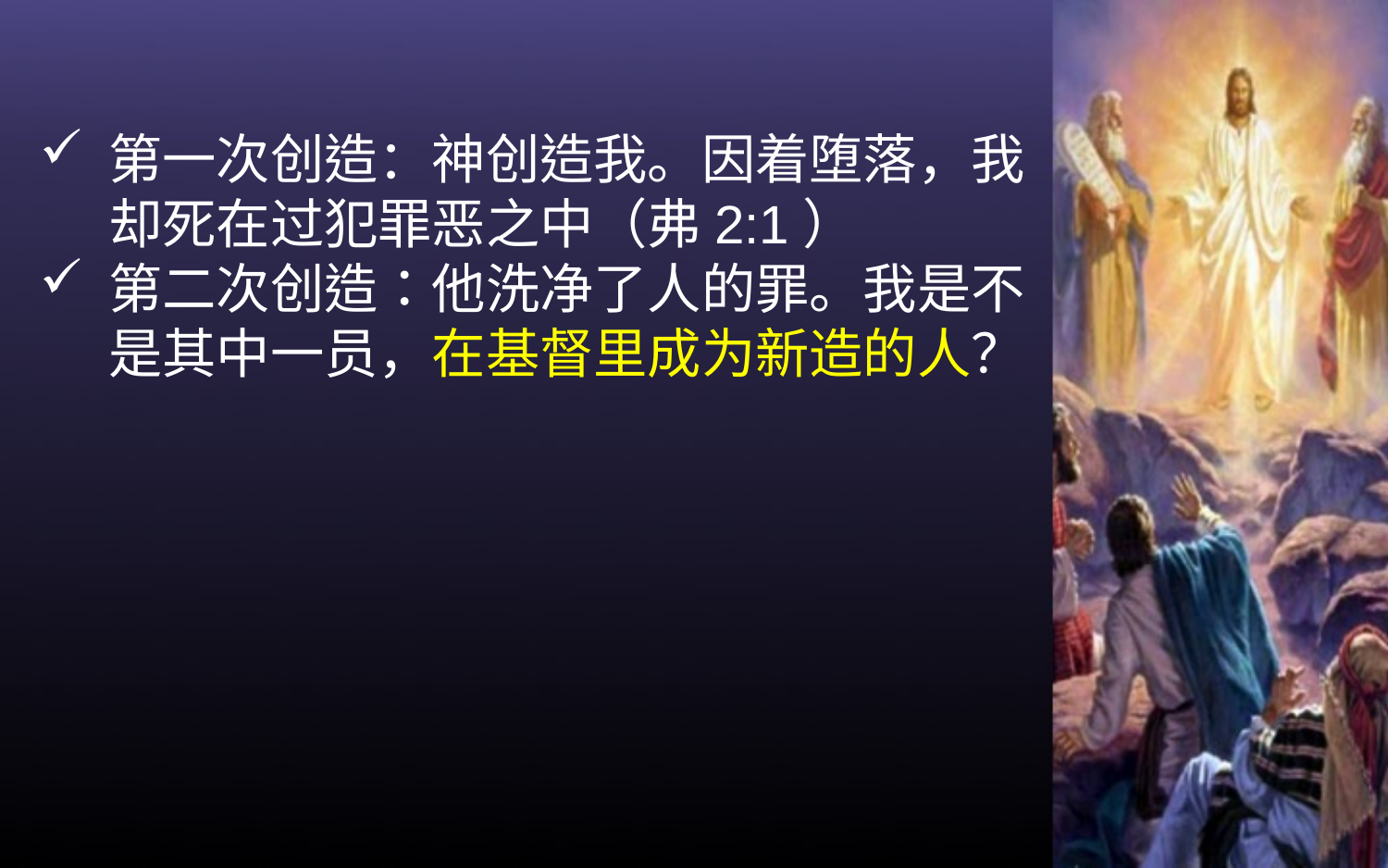

第一次创造：神创造我。因着堕落，我却死在过犯罪恶之中（弗2:1）
第二次创造：他洗净了人的罪。我是不是其中一员，在基督里成为新造的人？